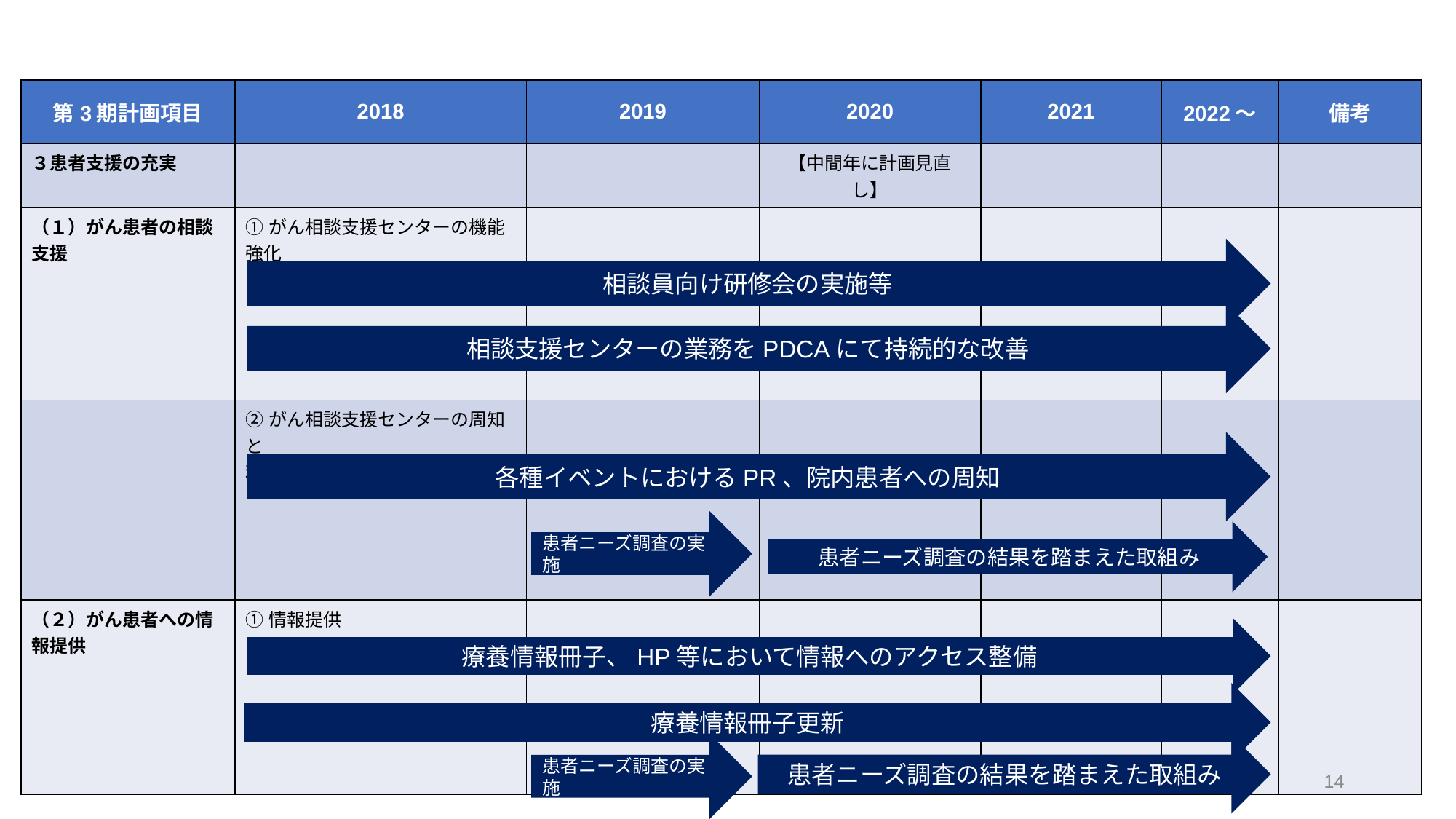

| 第3期計画項目 | 2018 | 2019 | 2020 | 2021 | 2022～ | 備考 |
| --- | --- | --- | --- | --- | --- | --- |
| ３患者支援の充実 |  |  | 【中間年に計画見直し】 |  |  |  |
| （１）がん患者の相談支援 | ①がん相談支援センターの機能強化 |  |  |  |  |  |
|  | ②がん相談支援センターの周知と 利用促進 |  |  |  |  |  |
| （２）がん患者への情報提供 | ①情報提供 |  |  |  |  |  |
相談員向け研修会の実施等
相談支援センターの業務をPDCAにて持続的な改善
各種イベントにおけるPR、院内患者への周知
患者ニーズ調査の実施
患者ニーズ調査の結果を踏まえた取組み
療養情報冊子、HP等において情報へのアクセス整備
療養情報冊子更新
患者ニーズ調査の実施
患者ニーズ調査の結果を踏まえた取組み
14